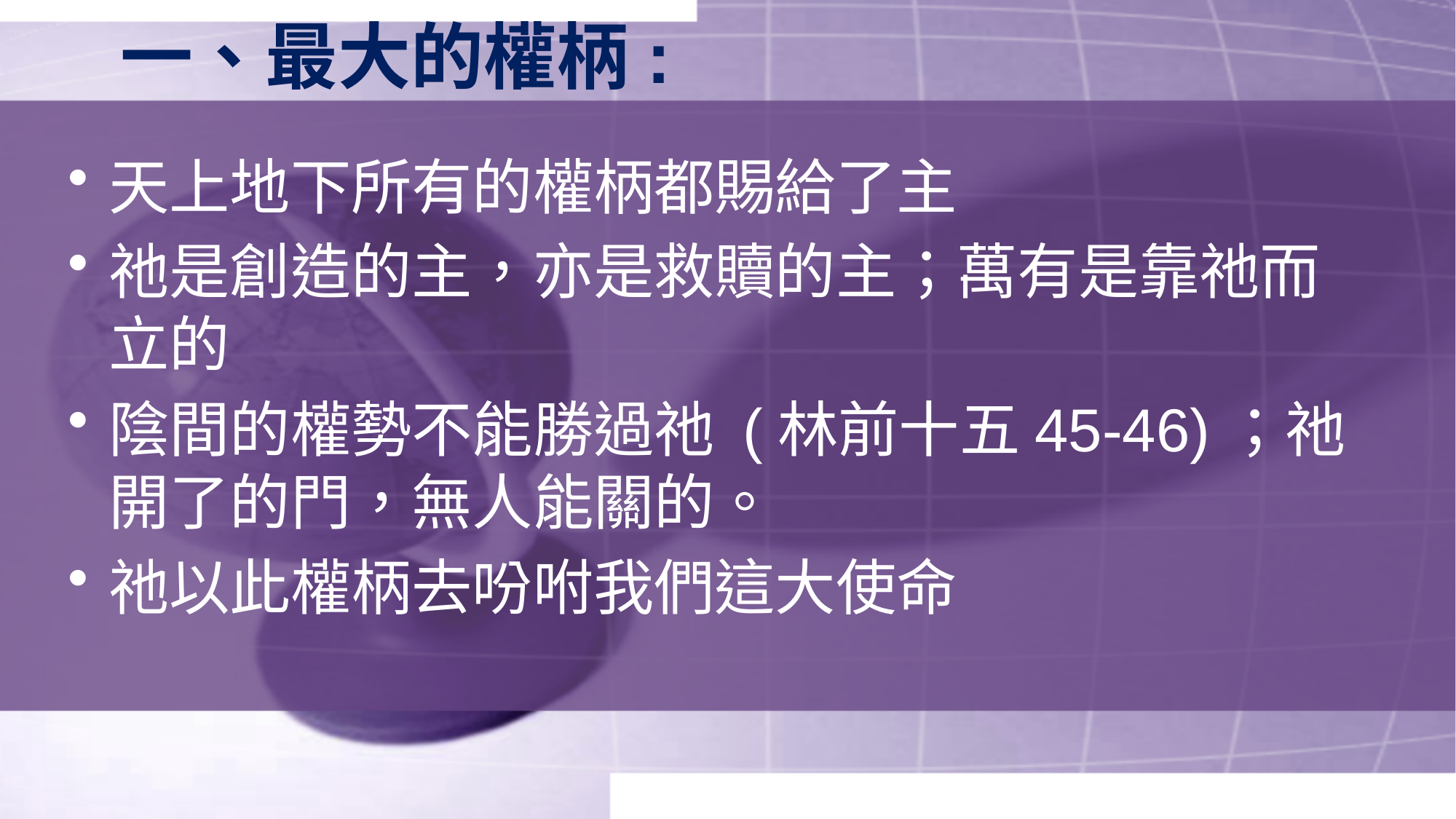

# 一、最大的權柄:
天上地下所有的權柄都賜給了主
祂是創造的主，亦是救贖的主；萬有是靠祂而立的
陰間的權勢不能勝過祂 (林前十五45-46)；祂開了的門，無人能關的。
祂以此權柄去吩咐我們這大使命